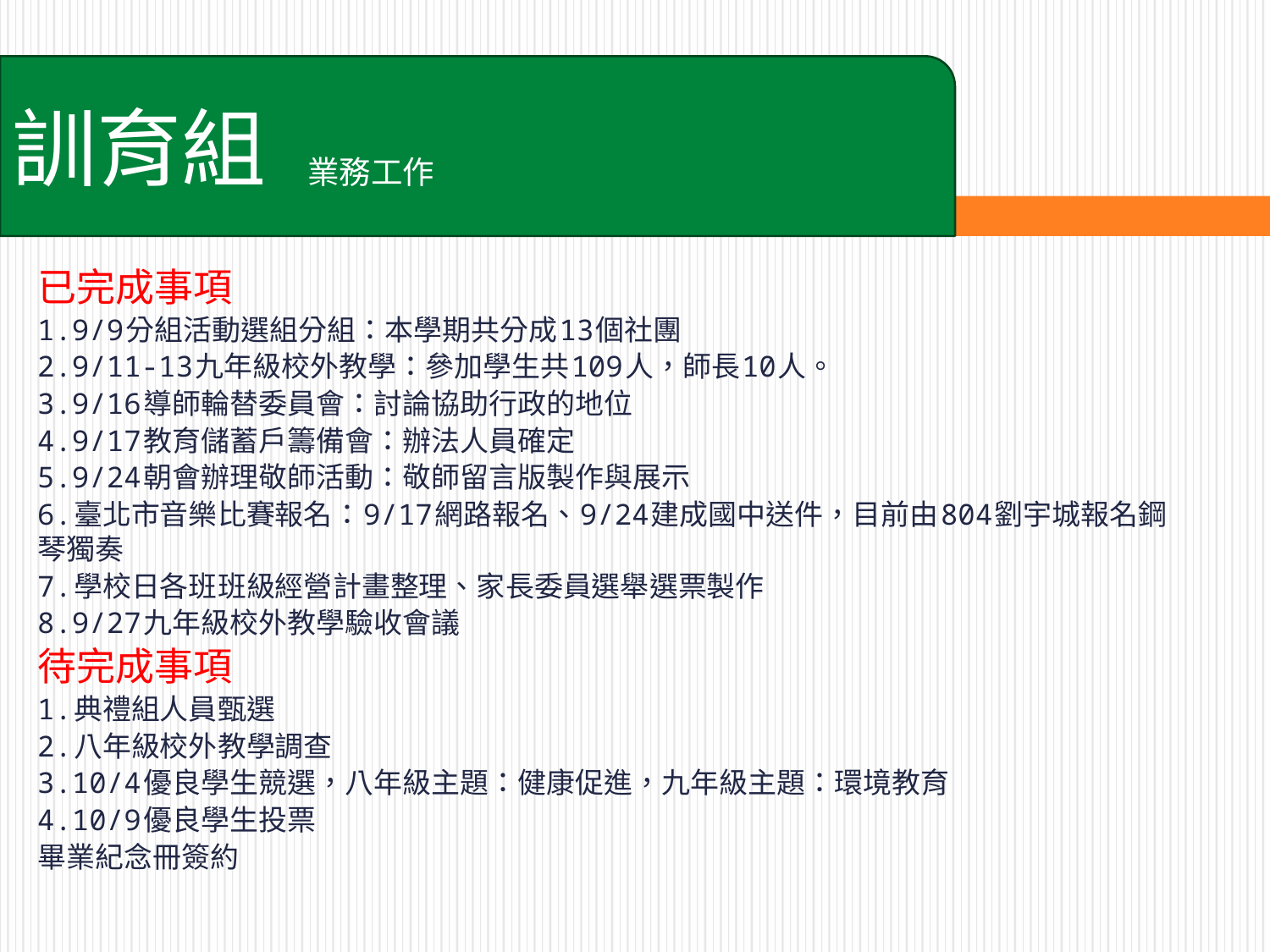

訓育組
業務工作

已完成事項
1.9/9分組活動選組分組：本學期共分成13個社團
2.9/11-13九年級校外教學：參加學生共109人，師長10人。
3.9/16導師輪替委員會：討論協助行政的地位
4.9/17教育儲蓄戶籌備會：辦法人員確定
5.9/24朝會辦理敬師活動：敬師留言版製作與展示
6.臺北市音樂比賽報名：9/17網路報名、9/24建成國中送件，目前由804劉宇城報名鋼琴獨奏
7.學校日各班班級經營計畫整理、家長委員選舉選票製作
8.9/27九年級校外教學驗收會議
待完成事項
1.典禮組人員甄選
2.八年級校外教學調查
3.10/4優良學生競選，八年級主題：健康促進，九年級主題：環境教育
4.10/9優良學生投票
畢業紀念冊簽約